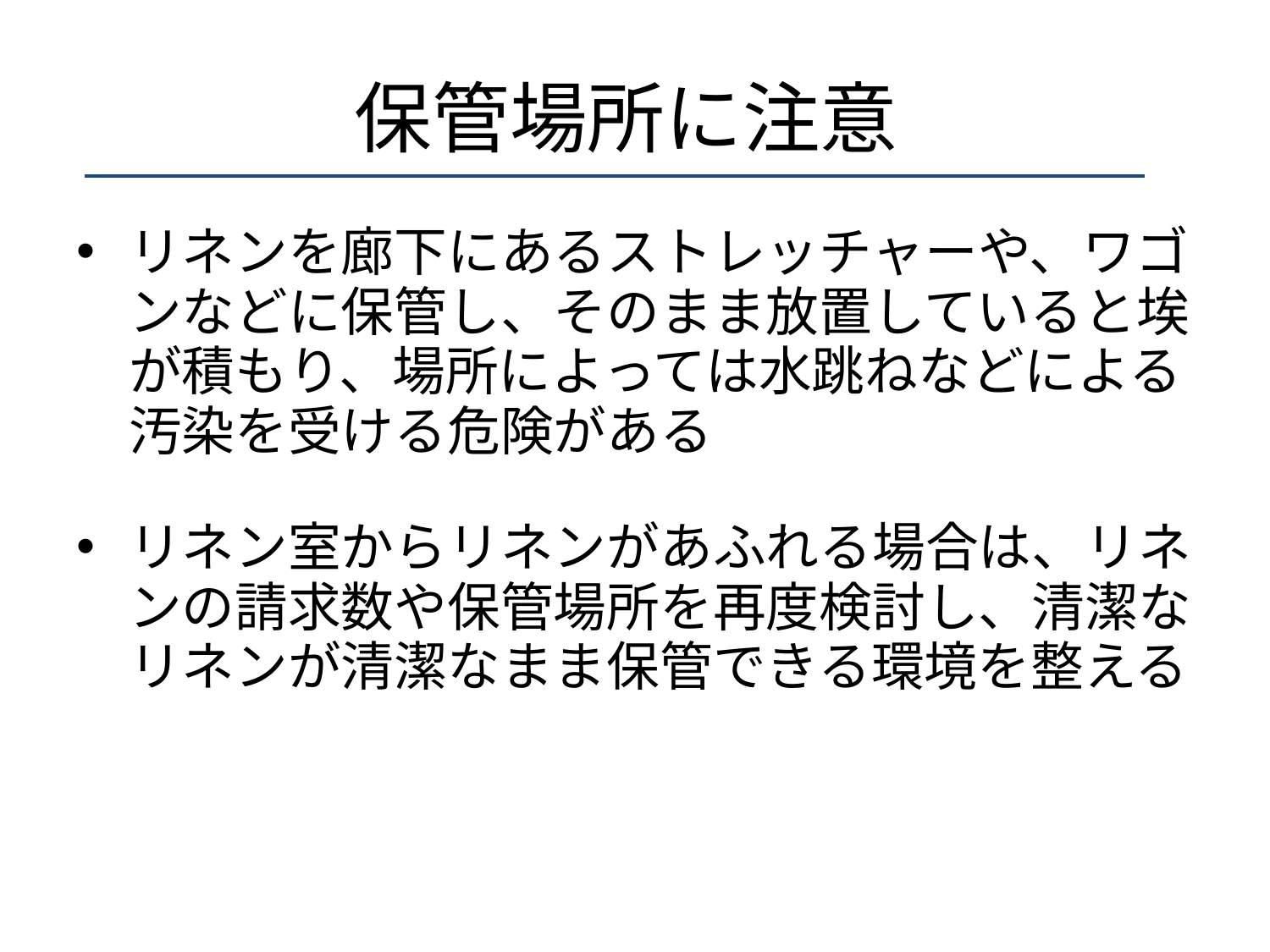

# 保管場所に注意
リネンを廊下にあるストレッチャーや、ワゴンなどに保管し、そのまま放置していると埃が積もり、場所によっては水跳ねなどによる汚染を受ける危険がある

リネン室からリネンがあふれる場合は、リネンの請求数や保管場所を再度検討し、清潔なリネンが清潔なまま保管できる環境を整える